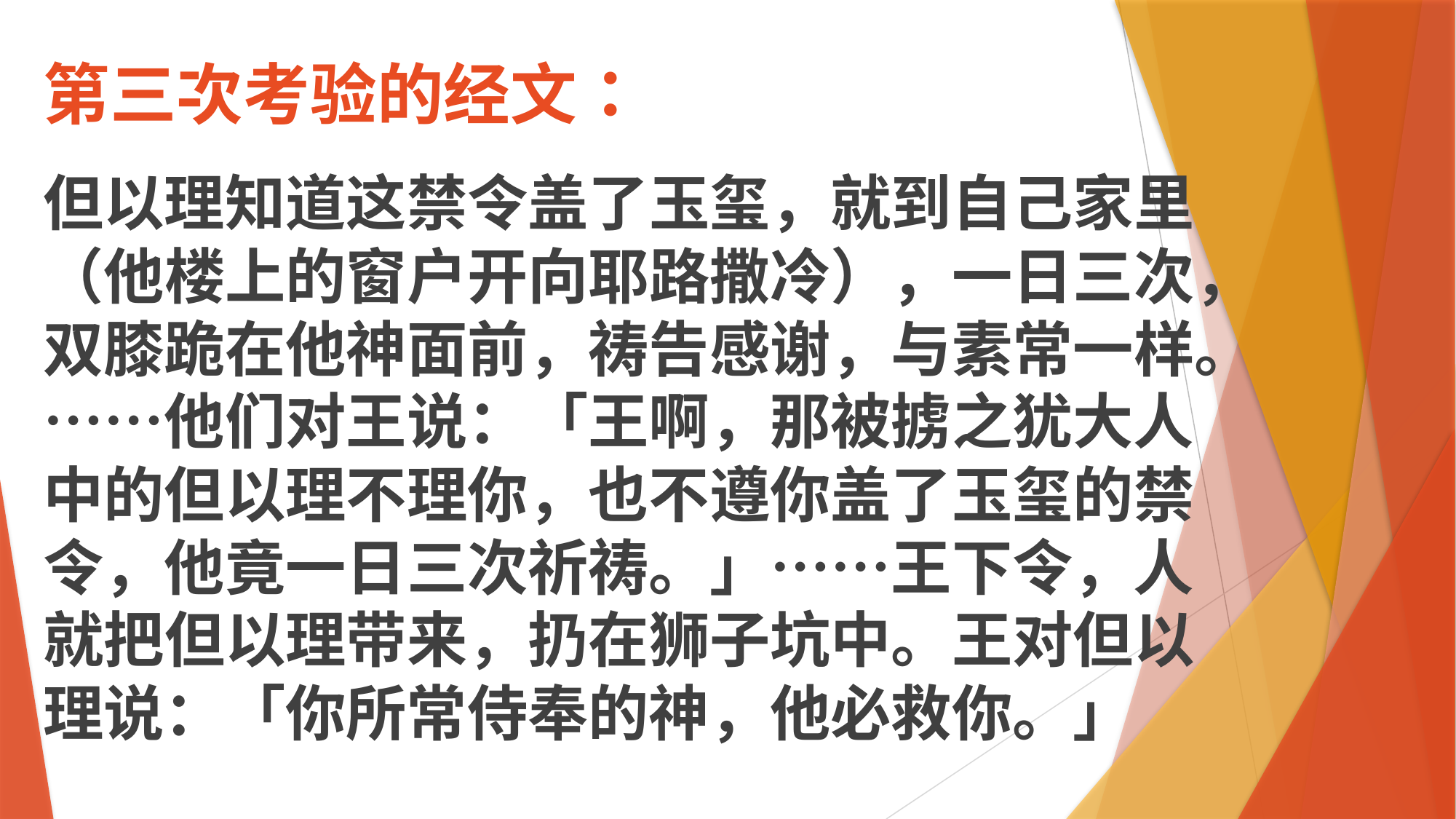

# 第三次考验的经文：
但以理知道这禁令盖了玉玺，就到自己家里（他楼上的窗户开向耶路撒冷），一日三次，双膝跪在他神面前，祷告感谢，与素常一样。……他们对王说：「王啊，那被掳之犹大人中的但以理不理你，也不遵你盖了玉玺的禁令，他竟一日三次祈祷。」……王下令，人就把但以理带来，扔在狮子坑中。王对但以理说：「你所常侍奉的神，他必救你。」